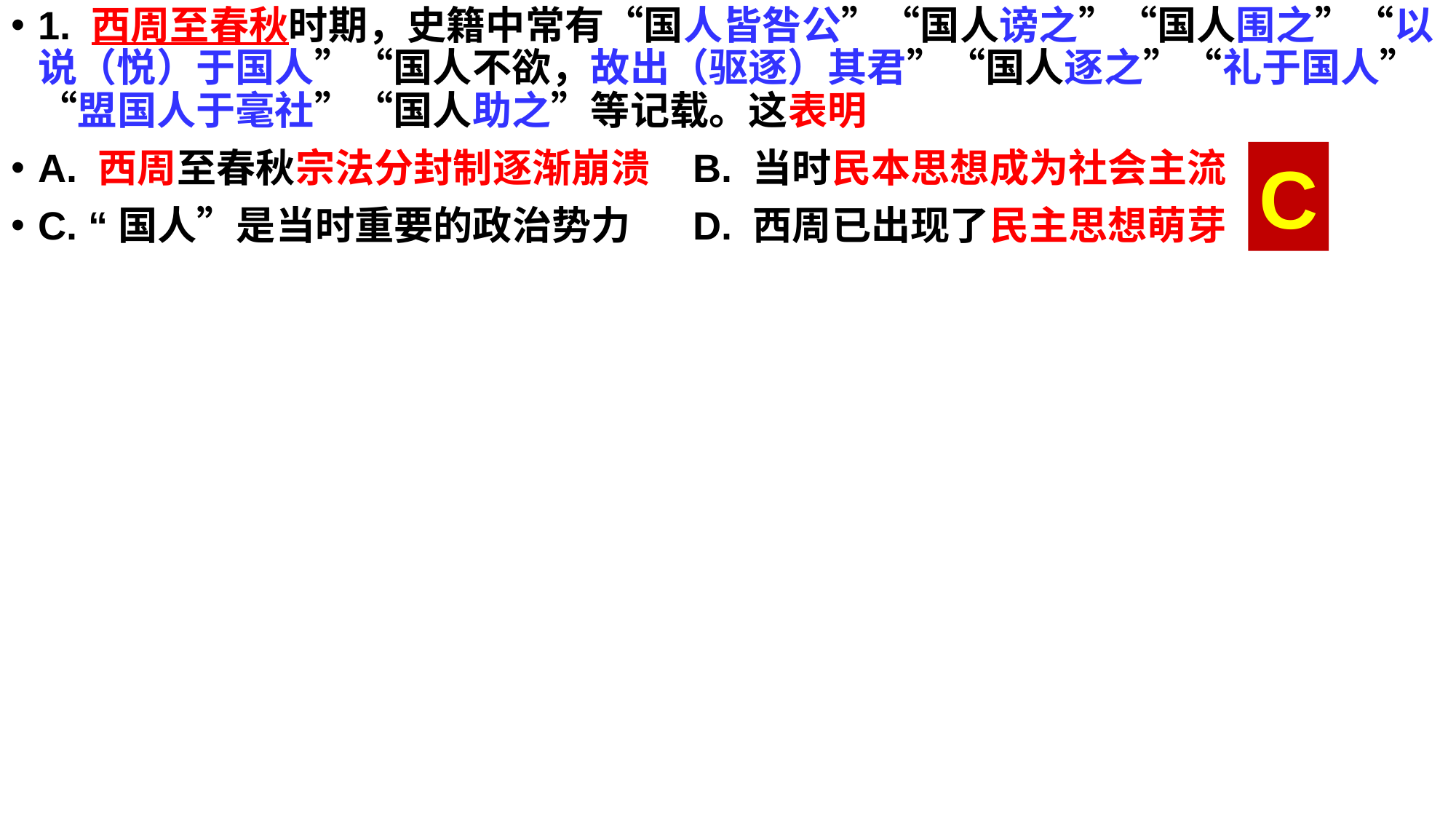

1. 西周至春秋时期，史籍中常有“国人皆咎公”“国人谤之”“国人围之”“以说（悦）于国人”“国人不欲，故出（驱逐）其君”“国人逐之”“礼于国人”“盟国人于毫社”“国人助之”等记载。这表明
A. 西周至春秋宗法分封制逐渐崩溃	B. 当时民本思想成为社会主流
C. “国人”是当时重要的政治势力	D. 西周已出现了民主思想萌芽

C